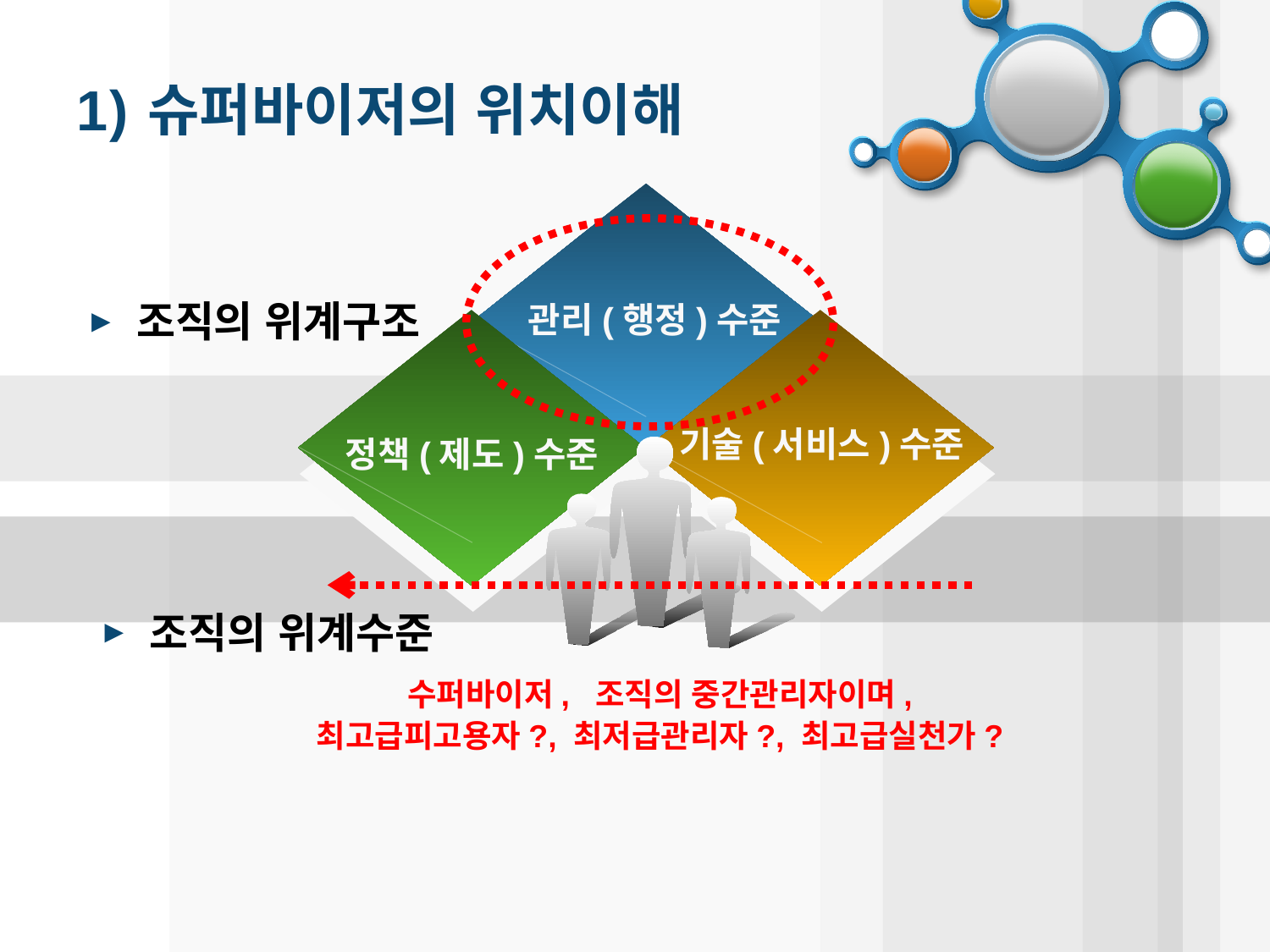

# 슈퍼바이저의 위치이해

 조직의 위계구조
관리(행정)수준

기술(서비스)수준
정책(제도)수준

 조직의 위계수준
수퍼바이저,  조직의 중간관리자이며, 최고급피고용자?, 최저급관리자?, 최고급실천가?